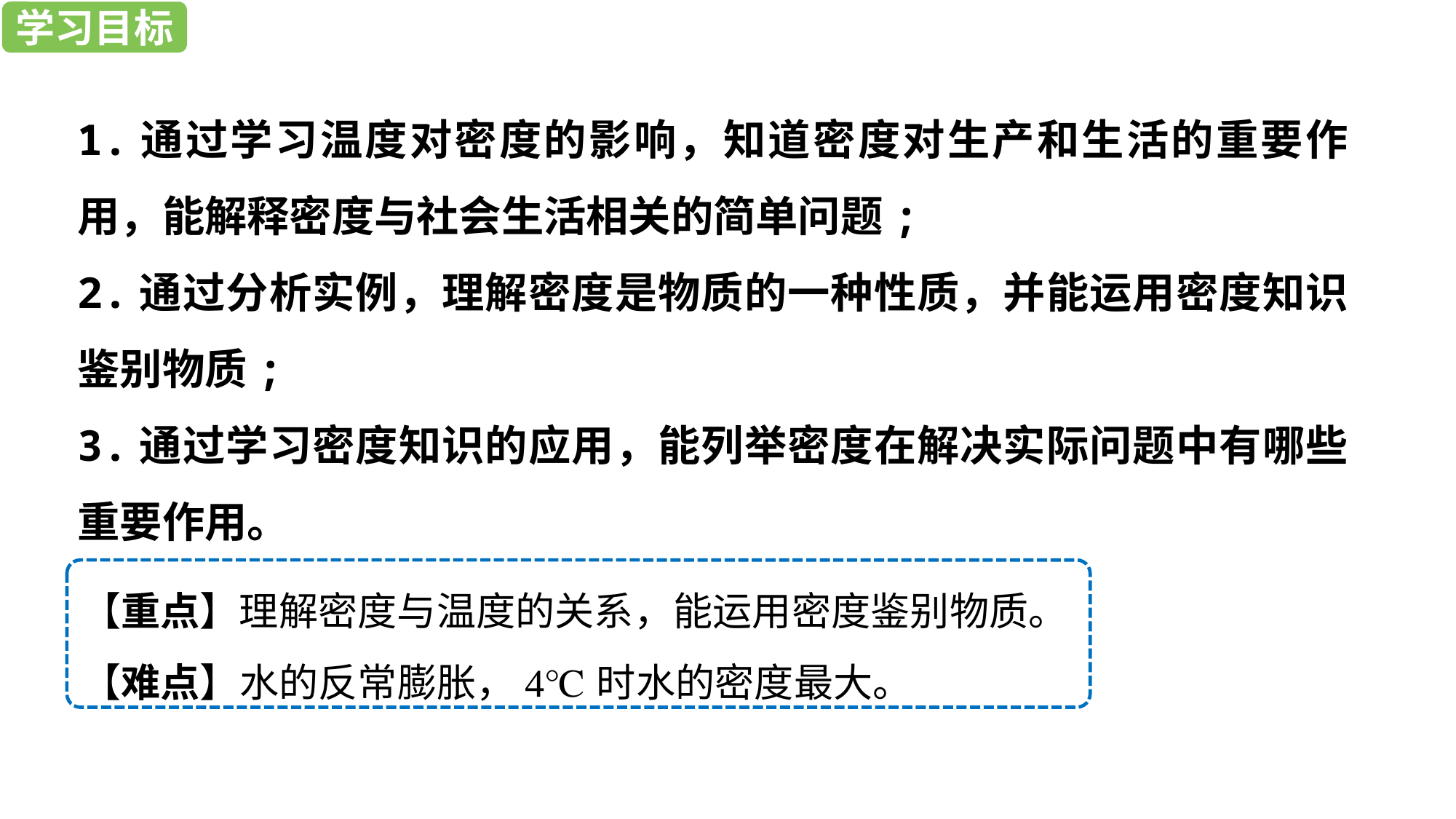

学习目标
学习目标
1.通过学习温度对密度的影响，知道密度对生产和生活的重要作用，能解释密度与社会生活相关的简单问题;
2.通过分析实例，理解密度是物质的一种性质，并能运用密度知识鉴别物质;
3.通过学习密度知识的应用，能列举密度在解决实际问题中有哪些重要作用。
【重点】理解密度与温度的关系，能运用密度鉴别物质。
【难点】水的反常膨胀，4℃时水的密度最大。